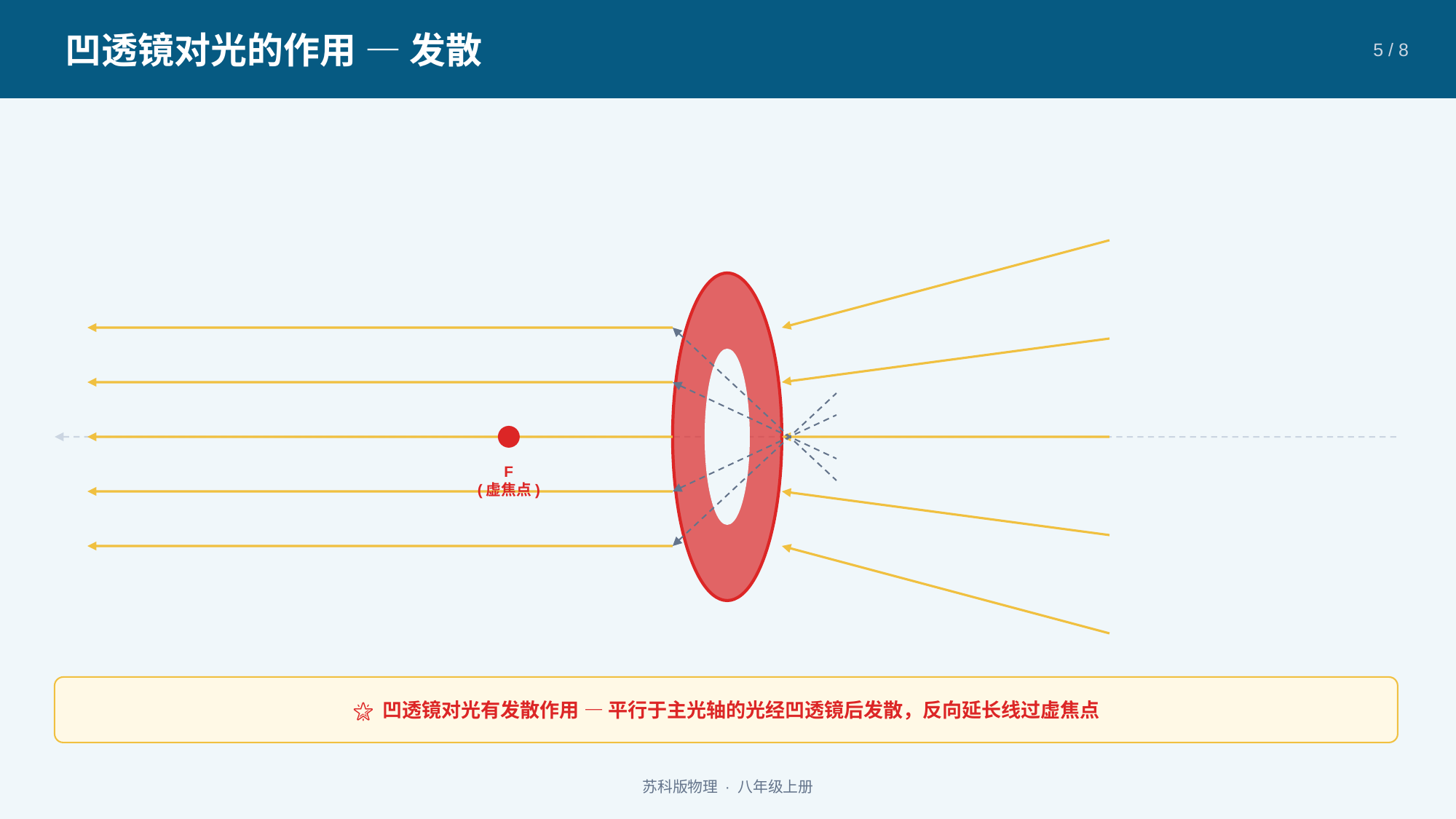

凹透镜对光的作用 — 发散
5 / 8

F
(虚焦点)

🌟 凹透镜对光有发散作用 — 平行于主光轴的光经凹透镜后发散，反向延长线过虚焦点
苏科版物理 · 八年级上册